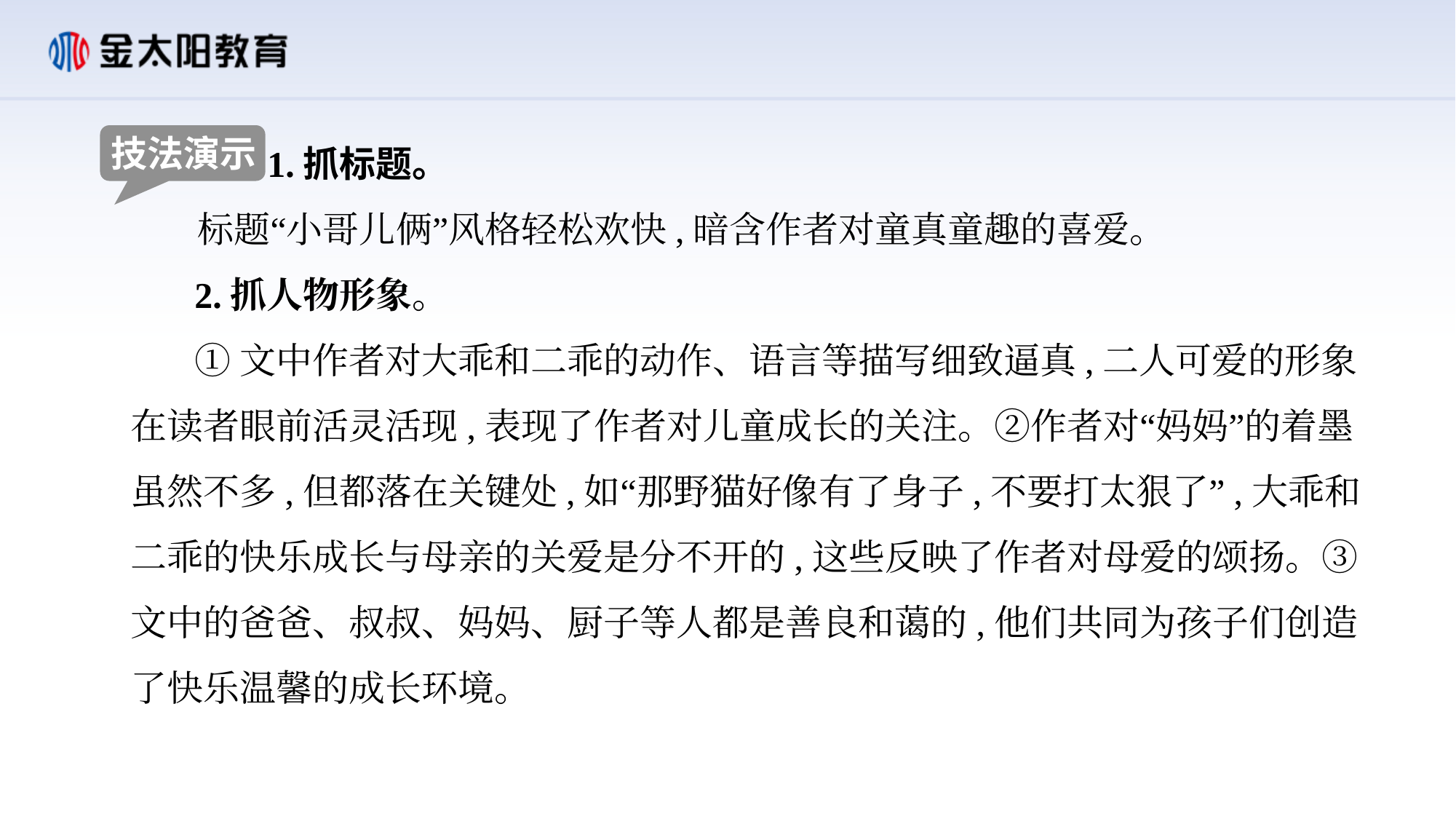

1.抓标题。
       标题“小哥儿俩”风格轻松欢快,暗含作者对童真童趣的喜爱。
       2.抓人物形象。
       ①文中作者对大乖和二乖的动作、语言等描写细致逼真,二人可爱的形象在读者眼前活灵活现,表现了作者对儿童成长的关注。②作者对“妈妈”的着墨虽然不多,但都落在关键处,如“那野猫好像有了身子,不要打太狠了”,大乖和二乖的快乐成长与母亲的关爱是分不开的,这些反映了作者对母爱的颂扬。③文中的爸爸、叔叔、妈妈、厨子等人都是善良和蔼的,他们共同为孩子们创造了快乐温馨的成长环境。